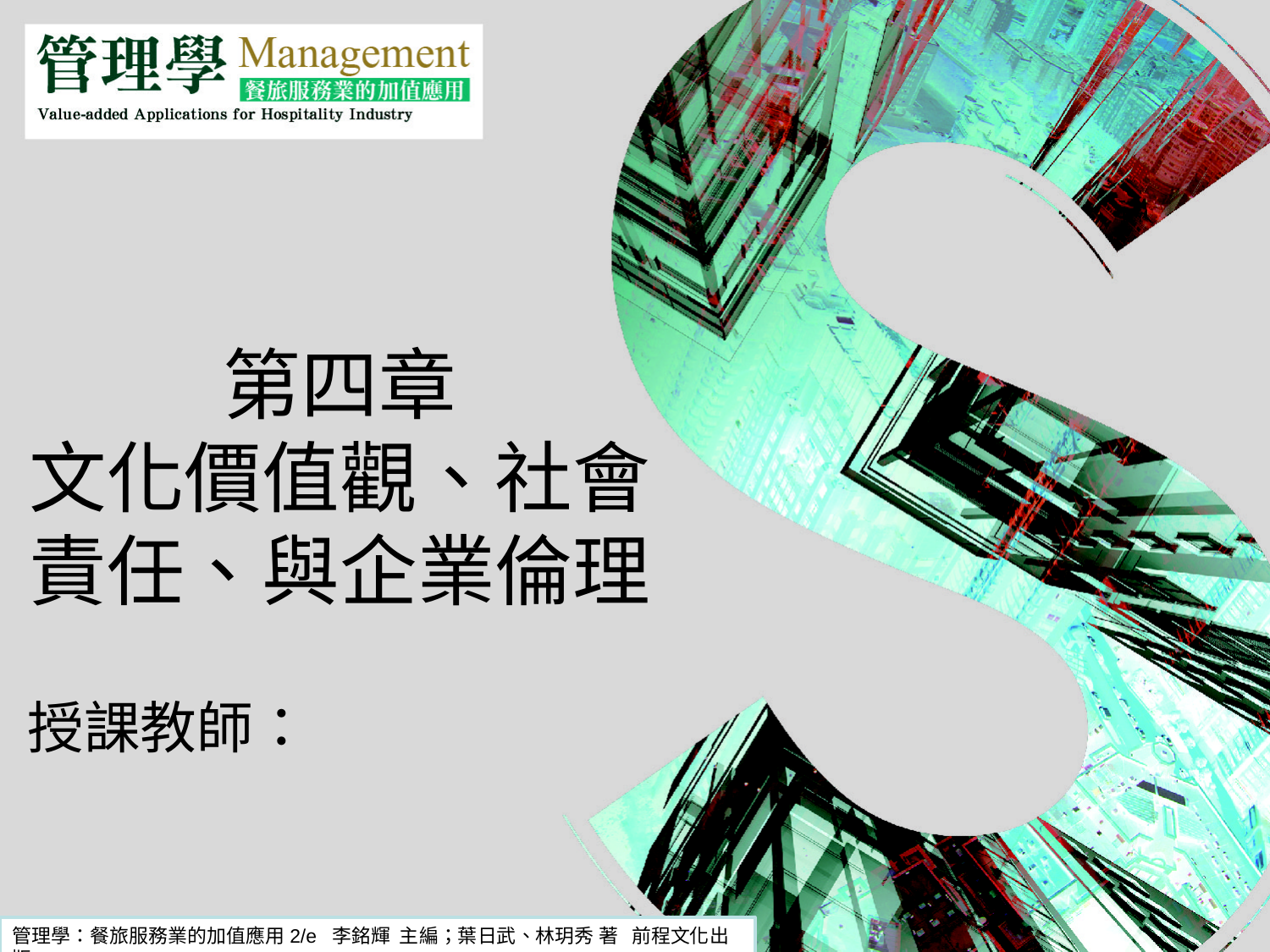

第四章
文化價值觀、社會責任、與企業倫理
授課教師：
管理學：餐旅服務業的加值應用2/e  李銘輝  主編；葉日武、林玥秀 著   前程文化出版